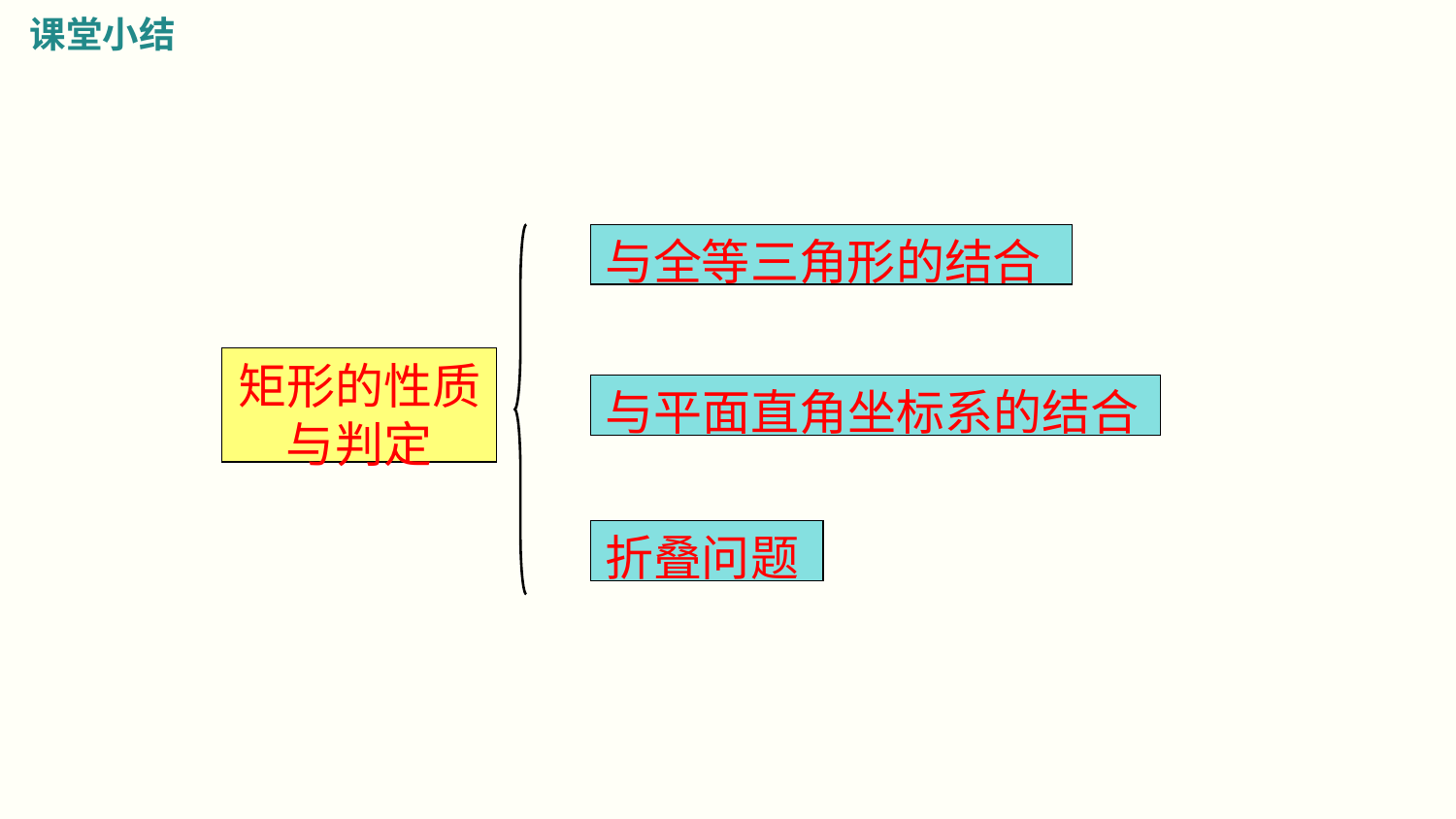

课堂小结

与全等三角形的结合
矩形的性质与判定
与平面直角坐标系的结合
折叠问题